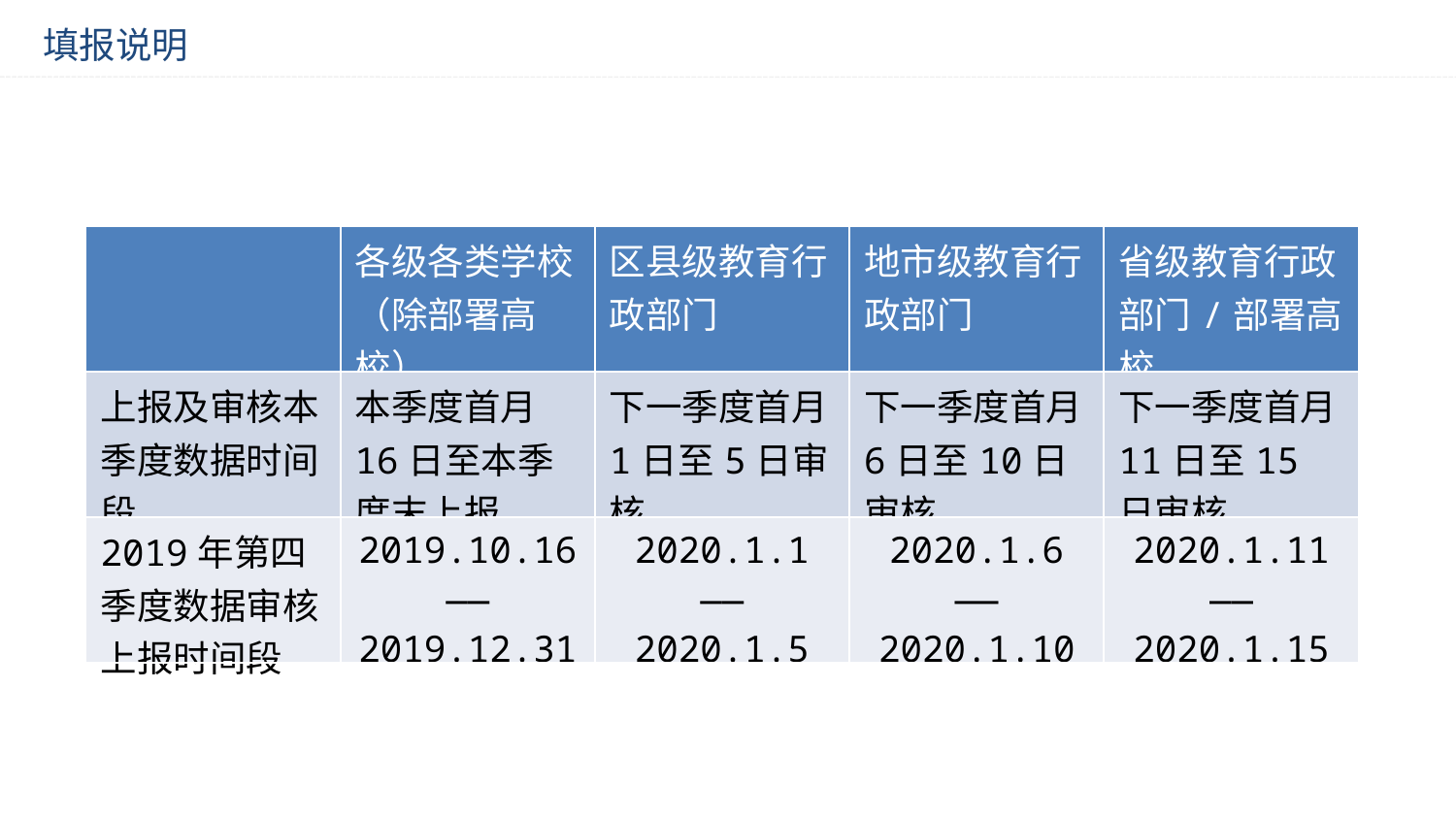

填报说明

|  | 各级各类学校（除部署高校） | 区县级教育行政部门 | 地市级教育行政部门 | 省级教育行政部门/部署高校 |
| --- | --- | --- | --- | --- |
| 上报及审核本季度数据时间段 | 本季度首月16日至本季度末上报 | 下一季度首月1日至5日审核 | 下一季度首月6日至10日审核 | 下一季度首月11日至15日审核 |
| 2019年第四季度数据审核上报时间段 | 2019.10.16 —— 2019.12.31 | 2020.1.1 —— 2020.1.5 | 2020.1.6 —— 2020.1.10 | 2020.1.11 —— 2020.1.15 |